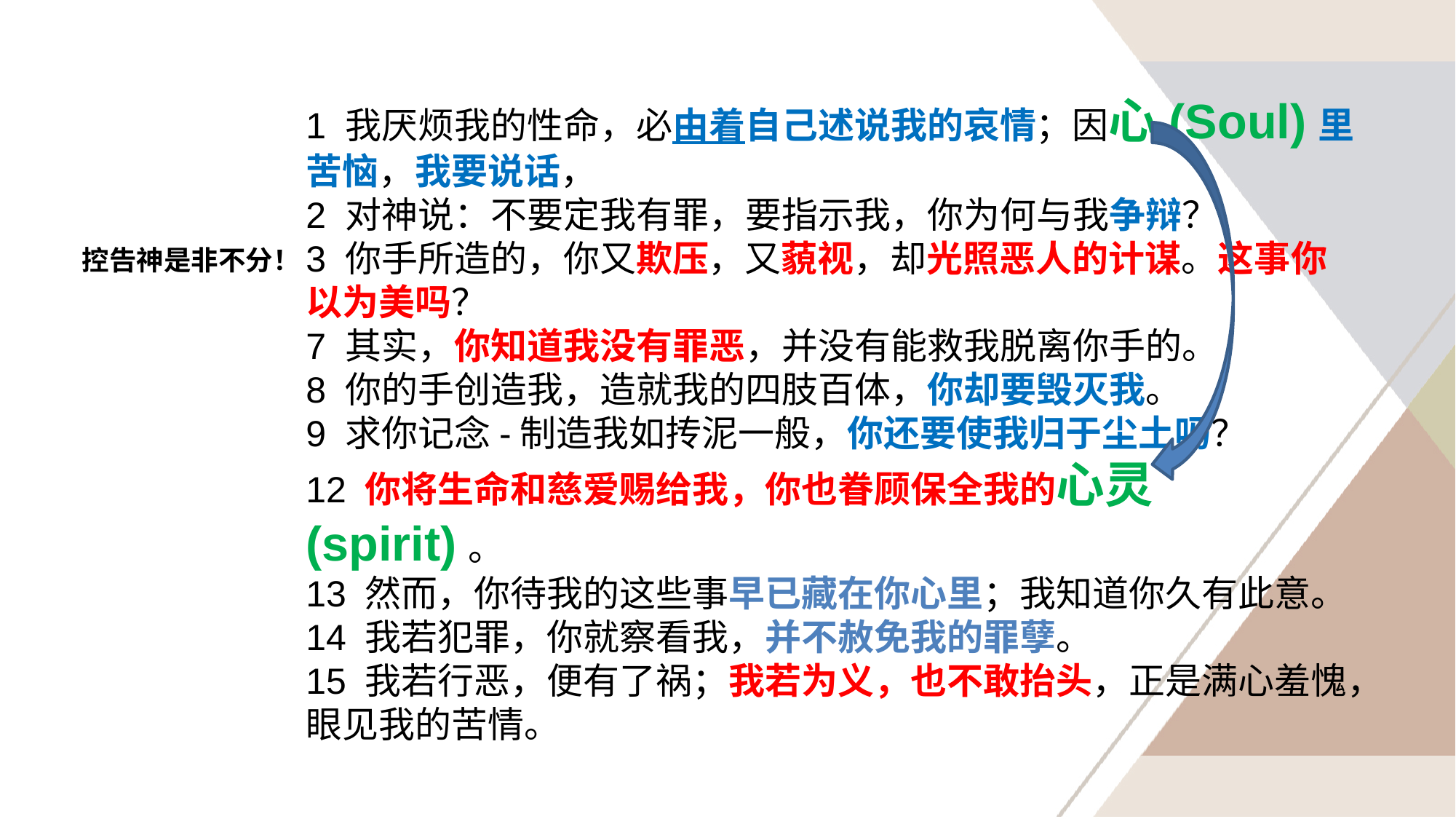

1 我厌烦我的性命，必由着自己述说我的哀情；因心(Soul)里苦恼，我要说话，
2 对神说：不要定我有罪，要指示我，你为何与我争辩？
3 你手所造的，你又欺压，又藐视，却光照恶人的计谋。这事你以为美吗？
7 其实，你知道我没有罪恶，并没有能救我脱离你手的。
8 你的手创造我，造就我的四肢百体，你却要毁灭我。
9 求你记念-制造我如抟泥一般，你还要使我归于尘土吗？
12 你将生命和慈爱赐给我，你也眷顾保全我的心灵(spirit)。
13 然而，你待我的这些事早已藏在你心里；我知道你久有此意。
14 我若犯罪，你就察看我，并不赦免我的罪孽。
15 我若行恶，便有了祸；我若为义，也不敢抬头，正是满心羞愧，眼见我的苦情。

控告神是非不分！